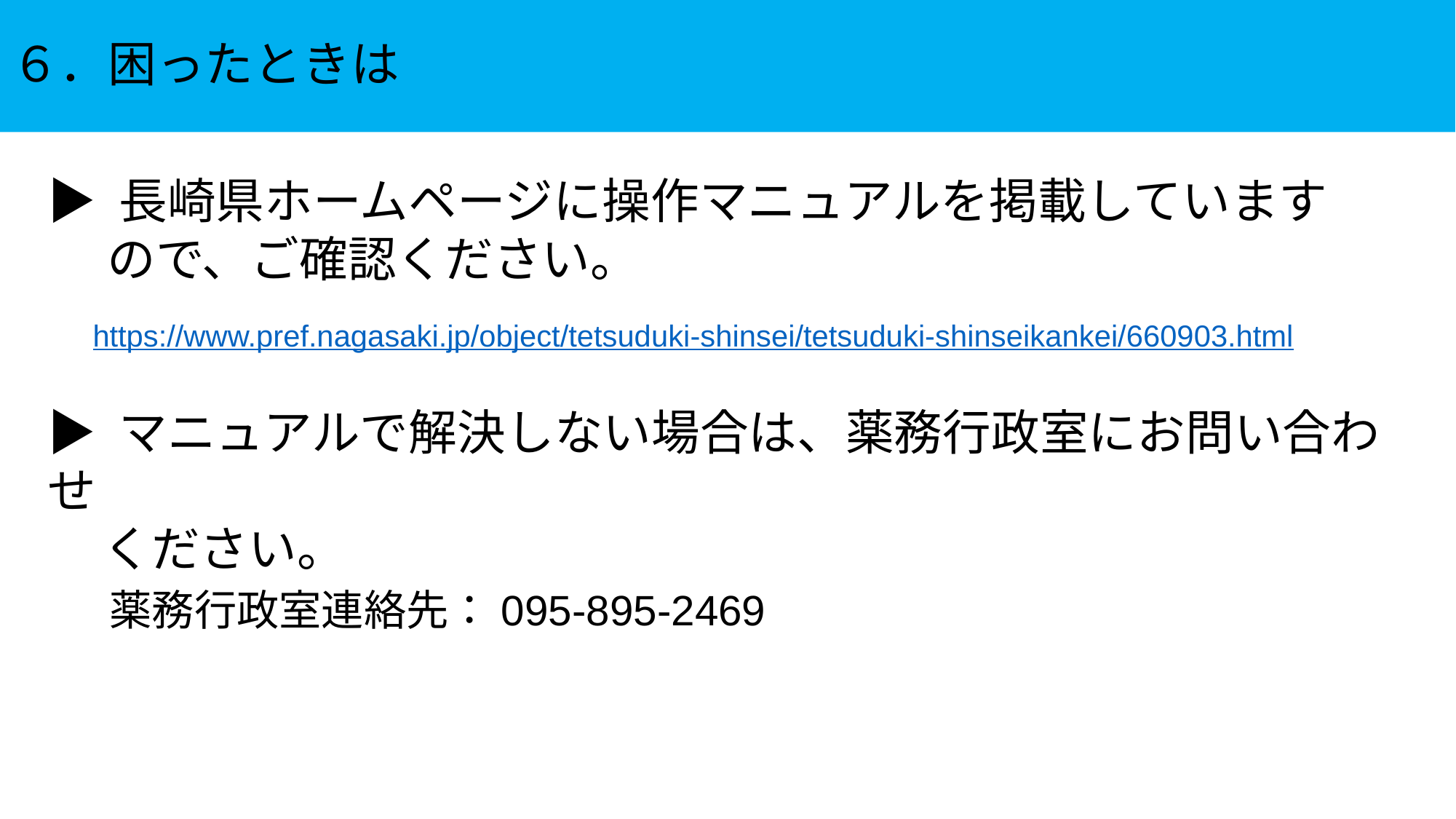

６．困ったときは
▶ 長崎県ホームページに操作マニュアルを掲載しています
　 ので、ご確認ください。
https://www.pref.nagasaki.jp/object/tetsuduki-shinsei/tetsuduki-shinseikankei/660903.html
▶ マニュアルで解決しない場合は、薬務行政室にお問い合わせ
    ください。
薬務行政室連絡先：095-895-2469